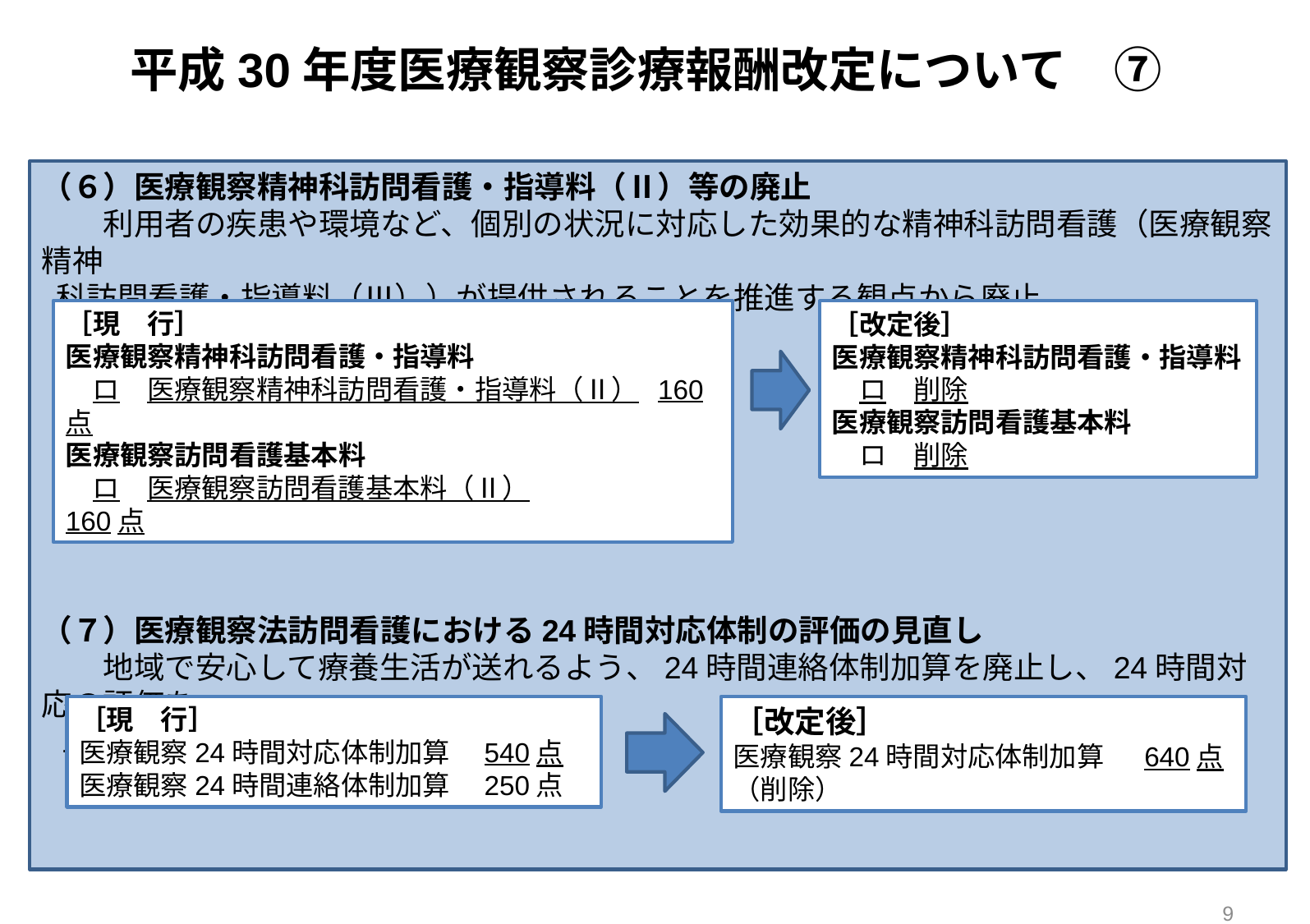

# 平成30年度医療観察診療報酬改定について　⑦
（６）医療観察精神科訪問看護・指導料（Ⅱ）等の廃止
　　利用者の疾患や環境など、個別の状況に対応した効果的な精神科訪問看護（医療観察精神
 科訪問看護・指導料（Ⅲ））が提供されることを推進する観点から廃止。

（７）医療観察法訪問看護における24時間対応体制の評価の見直し
　　地域で安心して療養生活が送れるよう、24時間連絡体制加算を廃止し、24時間対応の評価を
 １本化する。

［現　行］
医療観察精神科訪問看護・指導料
　ロ　医療観察精神科訪問看護・指導料（Ⅱ）  160点
医療観察訪問看護基本料
　ロ　医療観察訪問看護基本料（Ⅱ）　　　  　   160点
［改定後］
医療観察精神科訪問看護・指導料
　ロ　削除
医療観察訪問看護基本料
　ロ　削除

［現　行］
医療観察24時間対応体制加算　540点
医療観察24時間連絡体制加算　250点
［改定後］
医療観察24時間対応体制加算　 640点（削除）

9